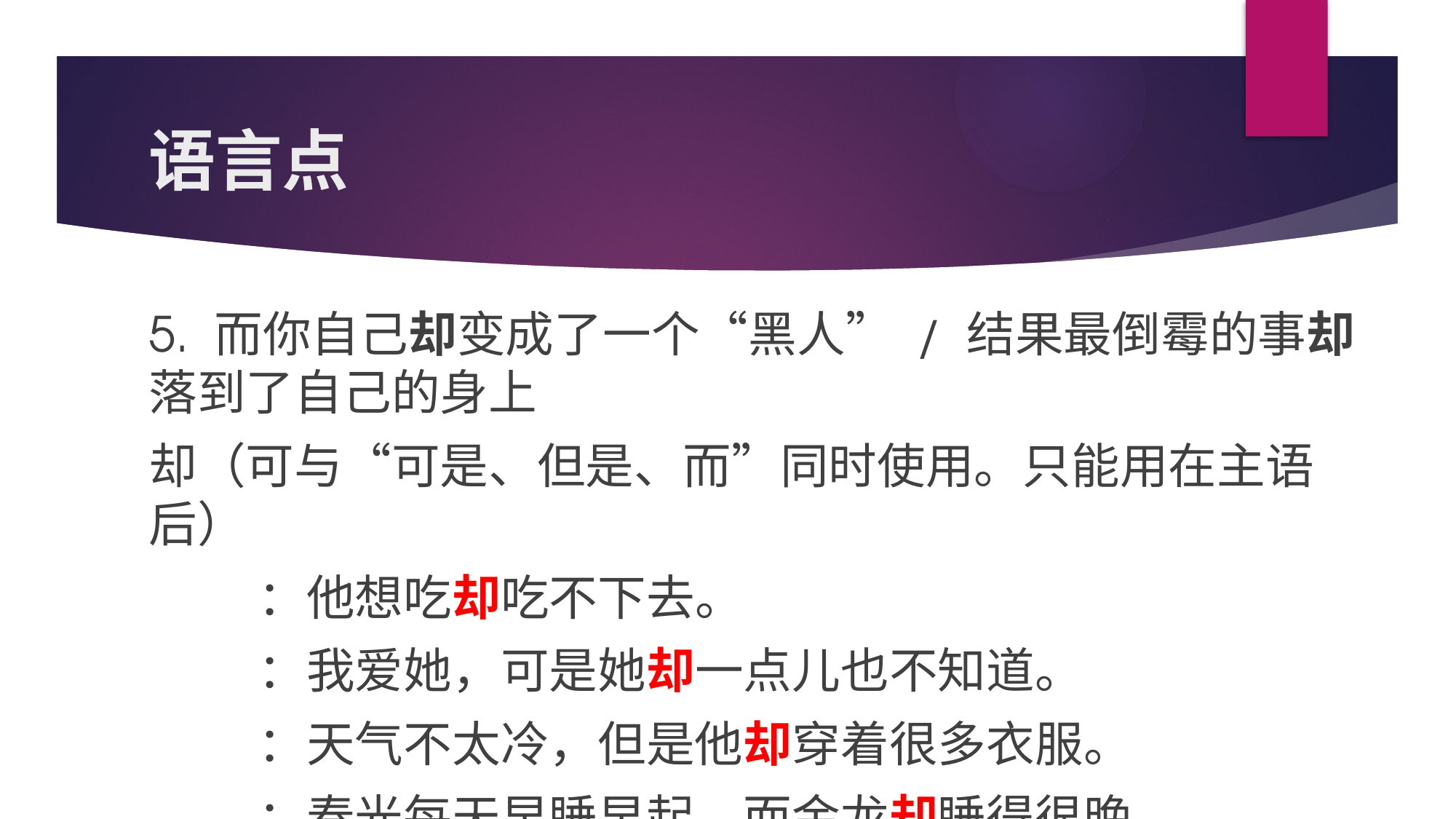

# 语言点
5. 而你自己却变成了一个“黑人” / 结果最倒霉的事却落到了自己的身上
却（可与“可是、但是、而”同时使用。只能用在主语后）
	：他想吃却吃不下去。
	：我爱她，可是她却一点儿也不知道。
	：天气不太冷，但是他却穿着很多衣服。
	：春光每天早睡早起，而金龙却睡得很晚。